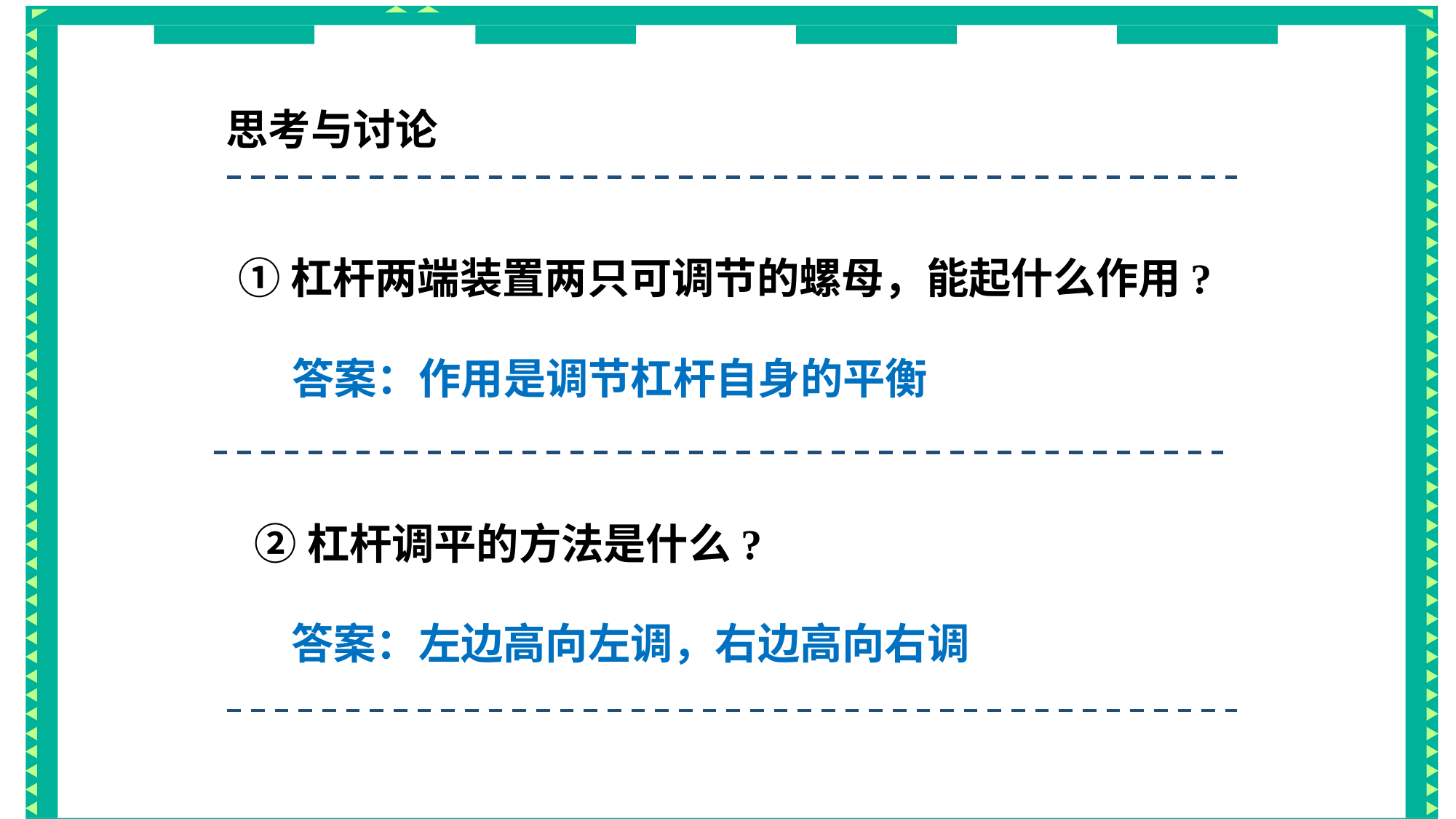

思考与讨论
①杠杆两端装置两只可调节的螺母，能起什么作用?
答案：作用是调节杠杆自身的平衡
②杠杆调平的方法是什么?
答案：左边高向左调，右边高向右调